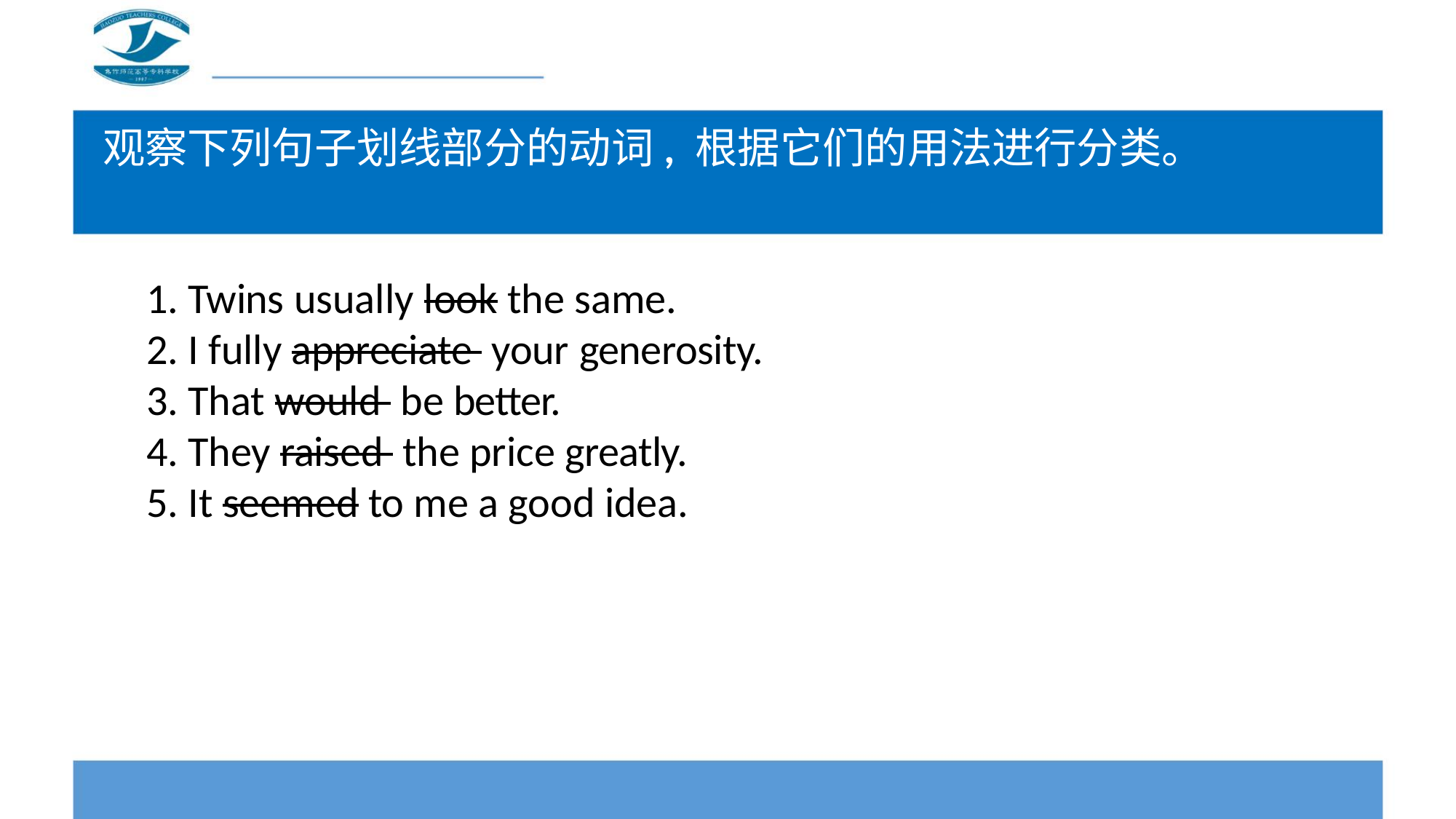

观察下列句子划线部分的动词, 根据它们的用法进行分类。
1. Twins usually look the same.
2. I fully appreciate  your generosity.
3. That would  be better.
4. They raised  the price greatly.
5. It seemed to me a good idea.